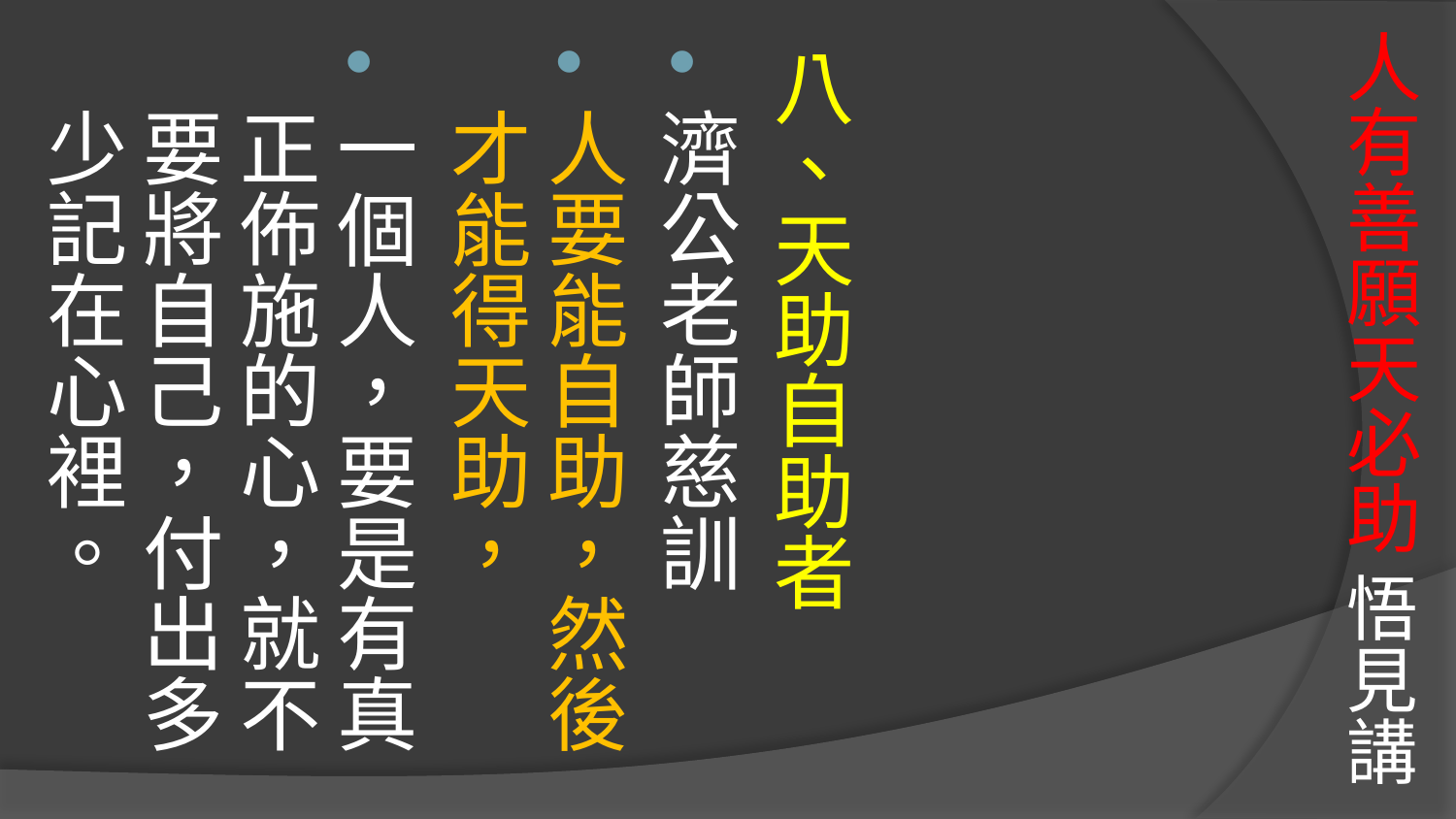

# 人有善願天必助 悟見講
八、天助自助者
濟公老師慈訓
人要能自助，然後才能得天助，
一個人，要是有真正佈施的心，就不要將自己，付出多少記在心裡。